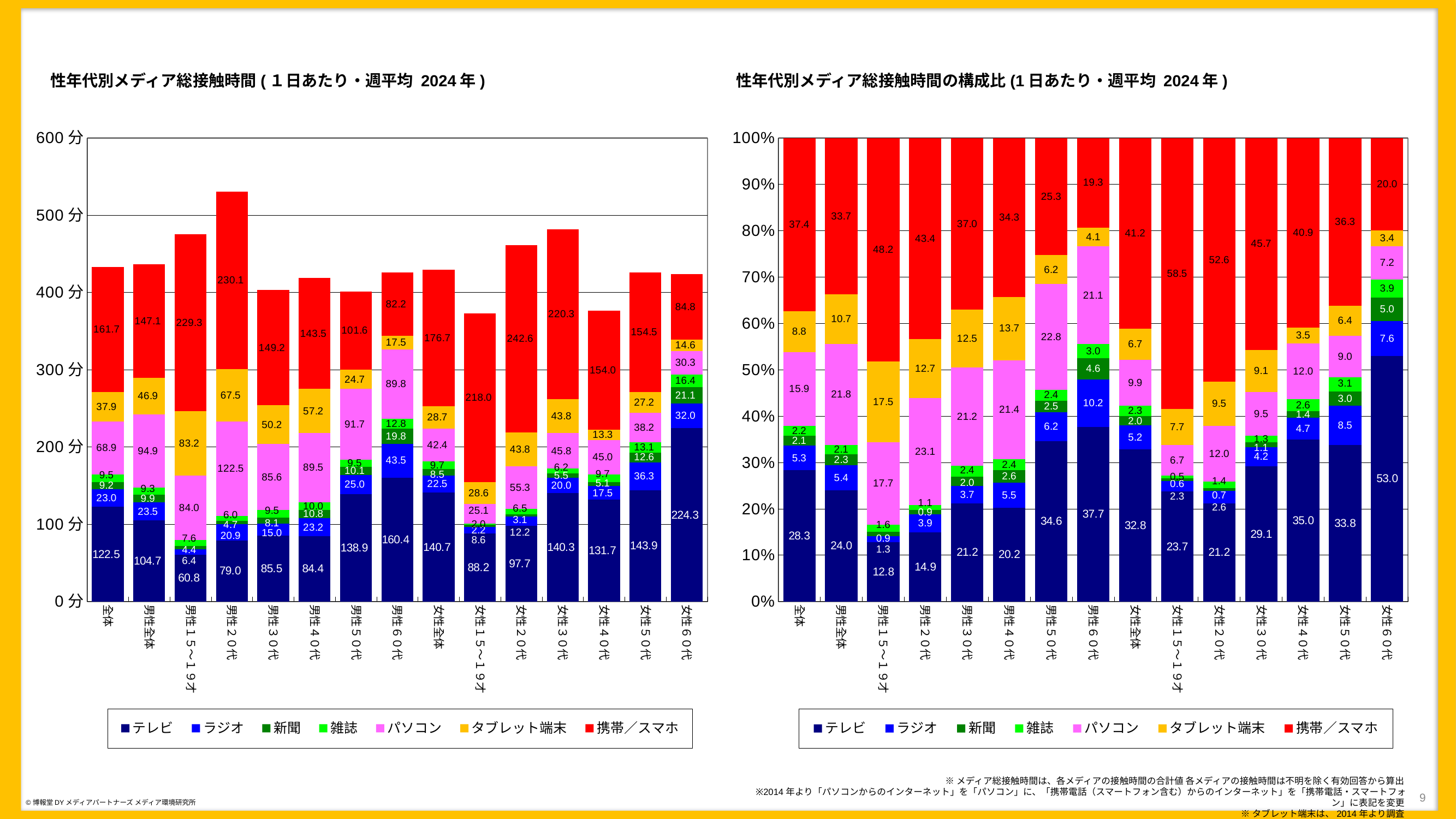

性年代別メディア総接触時間(１日あたり・週平均 2024年)
性年代別メディア総接触時間の構成比(1日あたり・週平均 2024年)

### Chart

| Category | テレビ | ラジオ | 新聞 | 雑誌 | パソコン | タブレット端末 | 携帯／スマホ |
|---|---|---|---|---|---|---|---|
| 全体 | 28.3 | 5.3 | 2.1 | 2.2 | 15.9 | 8.8 | 37.4 |
| 男性全体 | 24.0 | 5.4 | 2.3 | 2.1 | 21.8 | 10.7 | 33.7 |
| 男性１５～１９才 | 12.8 | 1.3 | 0.9 | 1.6 | 17.7 | 17.5 | 48.2 |
| 男性２０代 | 14.9 | 3.9 | 0.9 | 1.1 | 23.1 | 12.7 | 43.4 |
| 男性３０代 | 21.2 | 3.7 | 2.0 | 2.4 | 21.2 | 12.5 | 37.0 |
| 男性４０代 | 20.2 | 5.5 | 2.6 | 2.4 | 21.4 | 13.7 | 34.3 |
| 男性５０代 | 34.6 | 6.2 | 2.5 | 2.4 | 22.8 | 6.2 | 25.3 |
| 男性６０代 | 37.7 | 10.2 | 4.6 | 3.0 | 21.1 | 4.1 | 19.3 |
| 女性全体 | 32.8 | 5.2 | 2.0 | 2.3 | 9.9 | 6.7 | 41.2 |
| 女性１５～１９才 | 23.7 | 2.3 | 0.6 | 0.5 | 6.7 | 7.7 | 58.5 |
| 女性２０代 | 21.2 | 2.6 | 0.7 | 1.4 | 12.0 | 9.5 | 52.6 |
| 女性３０代 | 29.1 | 4.2 | 1.1 | 1.3 | 9.5 | 9.1 | 45.7 |
| 女性４０代 | 35.0 | 4.7 | 1.4 | 2.6 | 12.0 | 3.5 | 40.9 |
| 女性５０代 | 33.8 | 8.5 | 3.0 | 3.1 | 9.0 | 6.4 | 36.3 |
| 女性６０代 | 53.0 | 7.6 | 5.0 | 3.9 | 7.2 | 3.4 | 20.0 |

### Chart

| Category | テレビ | ラジオ | 新聞 | 雑誌 | パソコン | タブレット端末 | 携帯／スマホ |
|---|---|---|---|---|---|---|---|
| 全体 | 122.5 | 23.0 | 9.2 | 9.5 | 68.9 | 37.9 | 161.7 |
| 男性全体 | 104.7 | 23.5 | 9.9 | 9.3 | 94.9 | 46.9 | 147.1 |
| 男性１５～１９才 | 60.8 | 6.4 | 4.4 | 7.6 | 84.0 | 83.2 | 229.3 |
| 男性２０代 | 79.0 | 20.9 | 4.7 | 6.0 | 122.5 | 67.5 | 230.1 |
| 男性３０代 | 85.5 | 15.0 | 8.1 | 9.5 | 85.6 | 50.2 | 149.2 |
| 男性４０代 | 84.4 | 23.2 | 10.8 | 10.0 | 89.5 | 57.2 | 143.5 |
| 男性５０代 | 138.9 | 25.0 | 10.1 | 9.5 | 91.7 | 24.7 | 101.6 |
| 男性６０代 | 160.4 | 43.5 | 19.8 | 12.8 | 89.8 | 17.5 | 82.2 |
| 女性全体 | 140.7 | 22.5 | 8.5 | 9.7 | 42.4 | 28.7 | 176.7 |
| 女性１５～１９才 | 88.2 | 8.6 | 2.2 | 2.0 | 25.1 | 28.6 | 218.0 |
| 女性２０代 | 97.7 | 12.2 | 3.1 | 6.5 | 55.3 | 43.8 | 242.6 |
| 女性３０代 | 140.3 | 20.0 | 5.5 | 6.2 | 45.8 | 43.8 | 220.3 |
| 女性４０代 | 131.7 | 17.5 | 5.1 | 9.7 | 45.0 | 13.3 | 154.0 |
| 女性５０代 | 143.9 | 36.3 | 12.6 | 13.1 | 38.2 | 27.2 | 154.5 |
| 女性６０代 | 224.3 | 32.0 | 21.1 | 16.4 | 30.3 | 14.6 | 84.8 |
※メディア総接触時間は、各メディアの接触時間の合計値 各メディアの接触時間は不明を除く有効回答から算出
※2014年より「パソコンからのインターネット」を「パソコン」に、「携帯電話（スマートフォン含む）からのインターネット」を「携帯電話・スマートフォン」に表記を変更
※タブレット端末は、2014年より調査
9